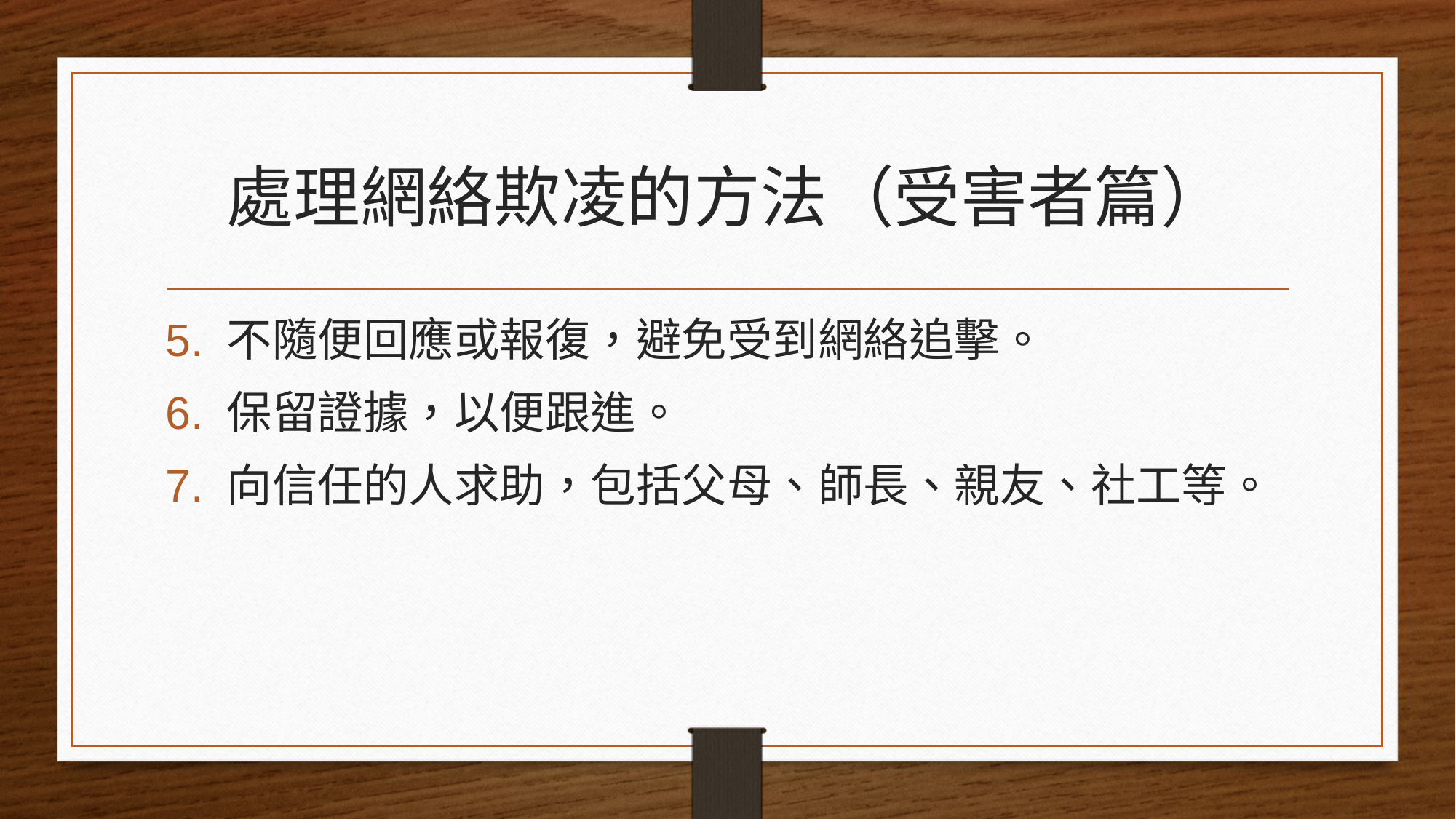

# 處理網絡欺凌的方法（受害者篇）
不隨便回應或報復，避免受到網絡追擊。
保留證據，以便跟進。
向信任的人求助，包括父母、師長、親友、社工等。